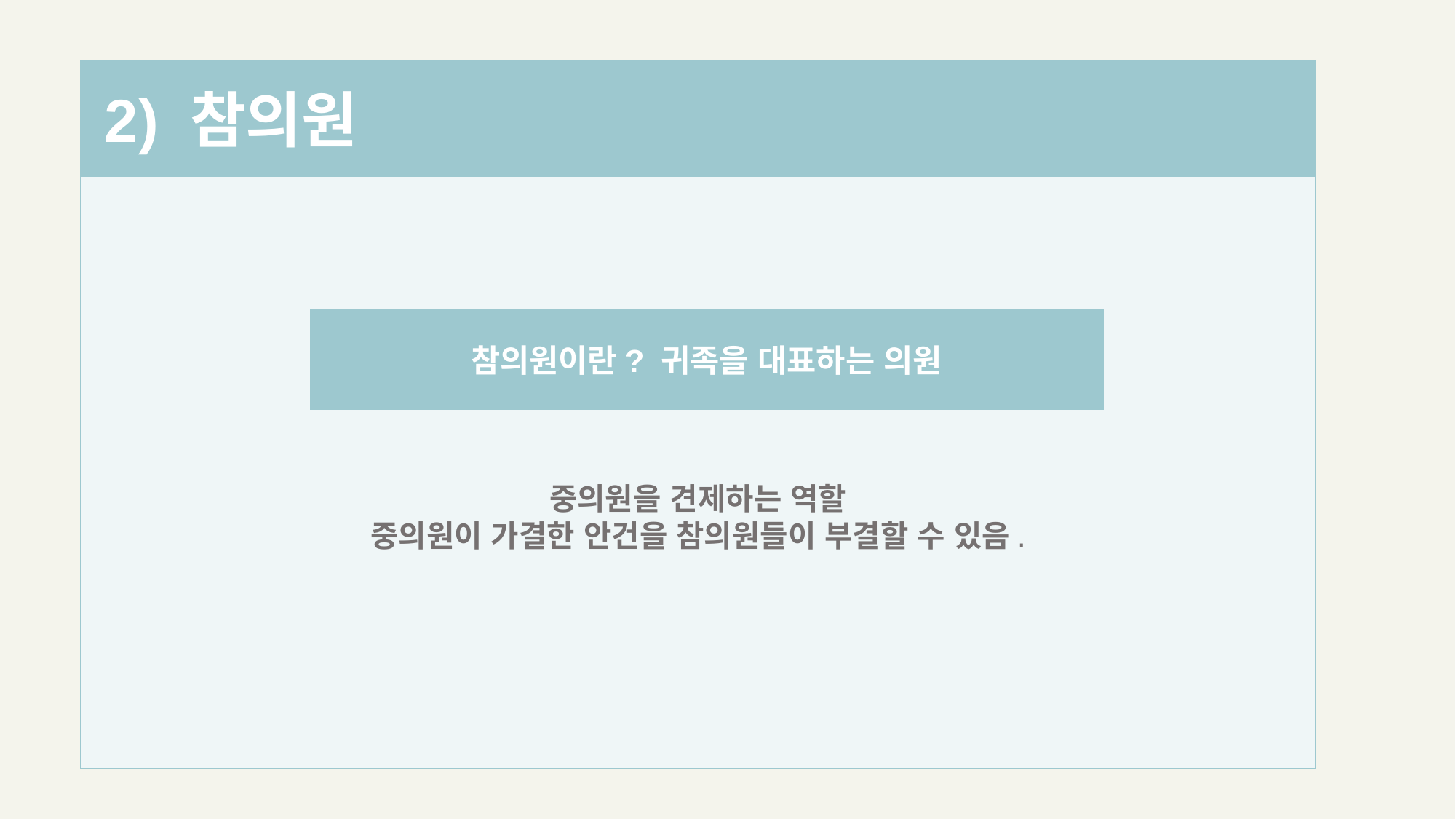

2) 참의원

중의원을 견제하는 역할
중의원이 가결한 안건을 참의원들이 부결할 수 있음.

참의원이란? 귀족을 대표하는 의원